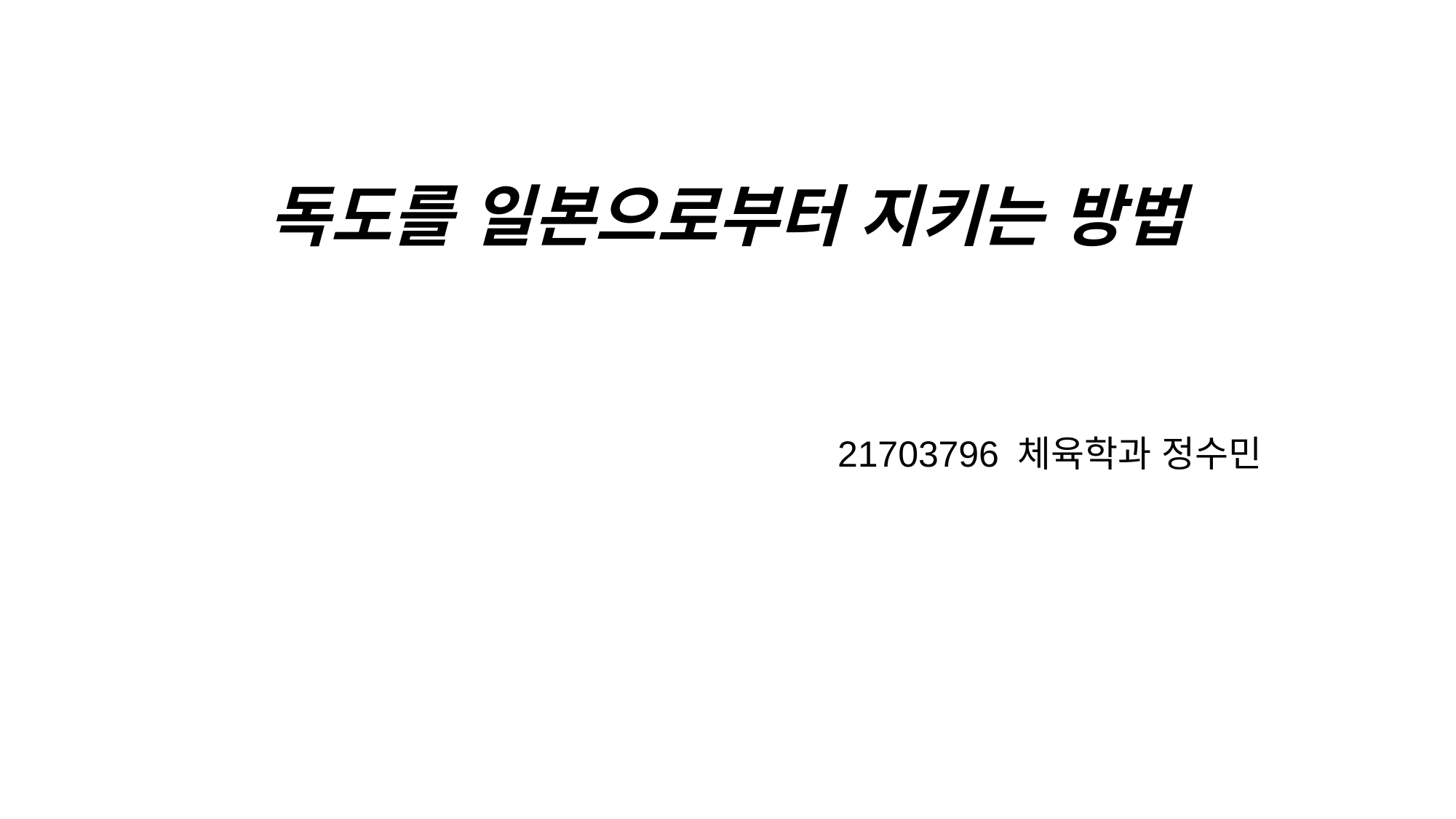

# 독도를 일본으로부터 지키는 방법
21703796 체육학과 정수민